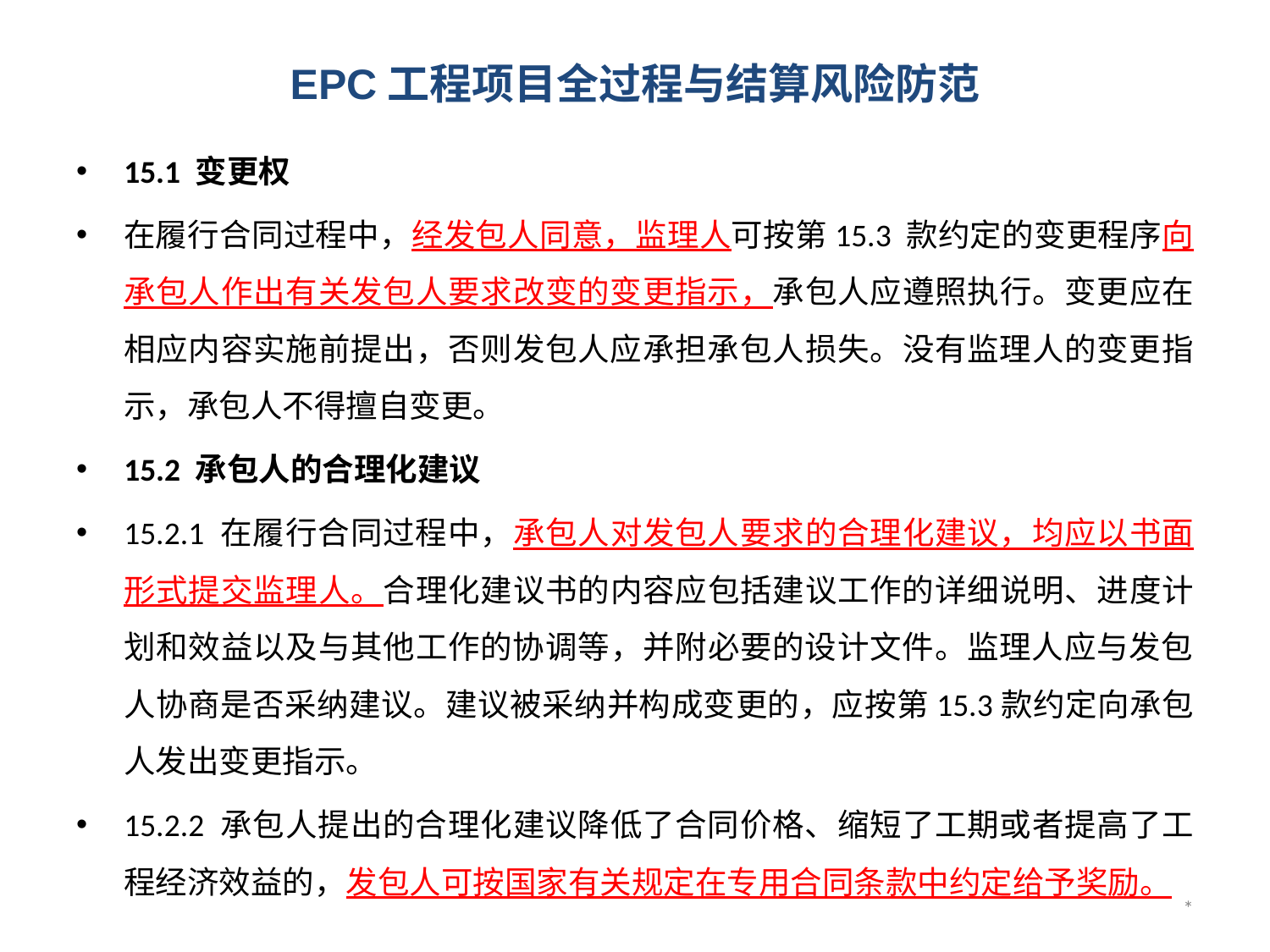

# EPC工程项目全过程与结算风险防范
15.1 变更权
在履行合同过程中，经发包人同意，监理人可按第15.3 款约定的变更程序向承包人作出有关发包人要求改变的变更指示，承包人应遵照执行。变更应在相应内容实施前提出，否则发包人应承担承包人损失。没有监理人的变更指示，承包人不得擅自变更。
15.2 承包人的合理化建议
15.2.1 在履行合同过程中，承包人对发包人要求的合理化建议，均应以书面形式提交监理人。合理化建议书的内容应包括建议工作的详细说明、进度计划和效益以及与其他工作的协调等，并附必要的设计文件。监理人应与发包人协商是否采纳建议。建议被采纳并构成变更的，应按第15.3款约定向承包人发出变更指示。
15.2.2 承包人提出的合理化建议降低了合同价格、缩短了工期或者提高了工程经济效益的，发包人可按国家有关规定在专用合同条款中约定给予奖励。

*